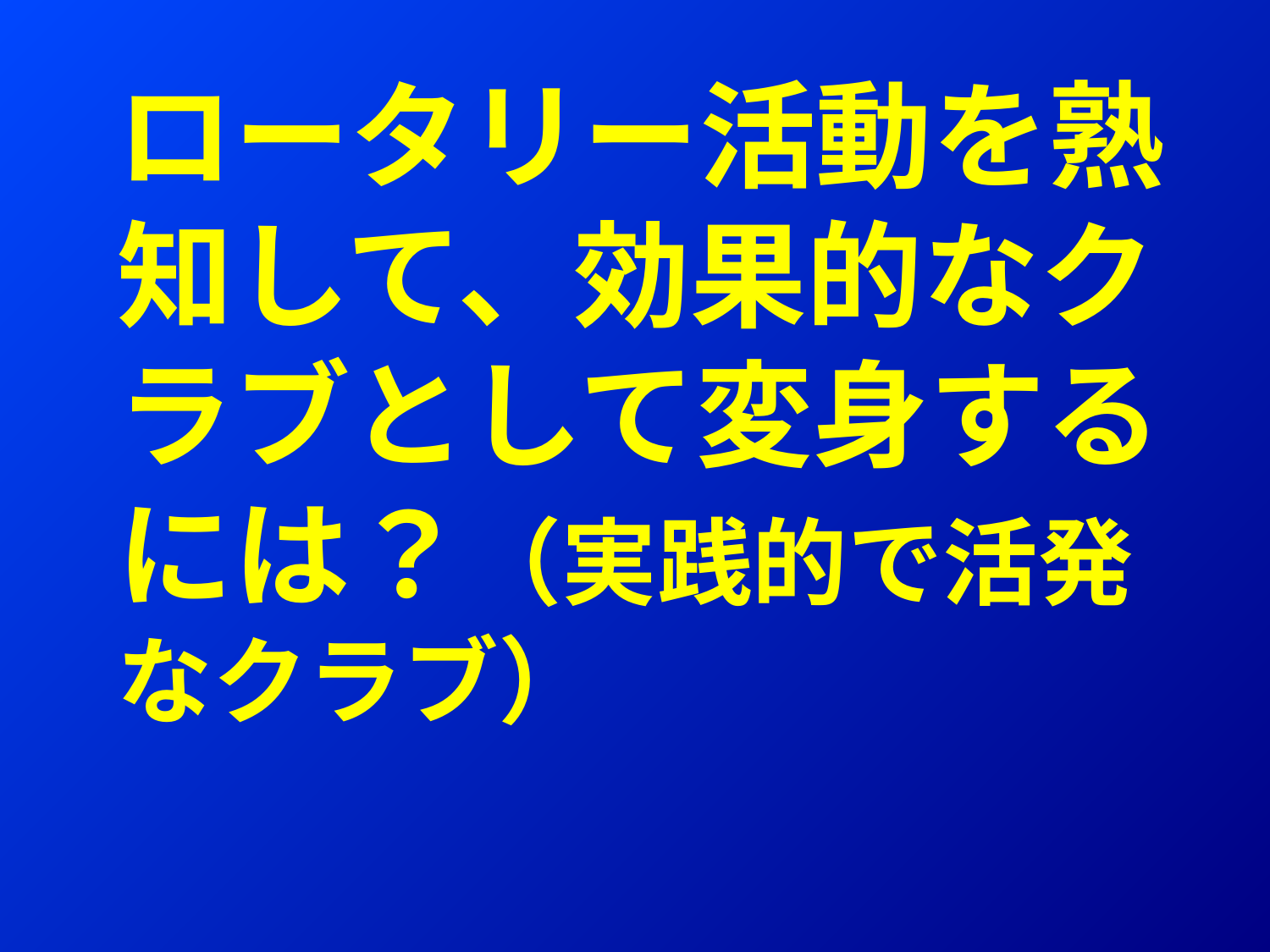

ロータリー活動を熟知して、効果的なクラブとして変身するには？（実践的で活発なクラブ）